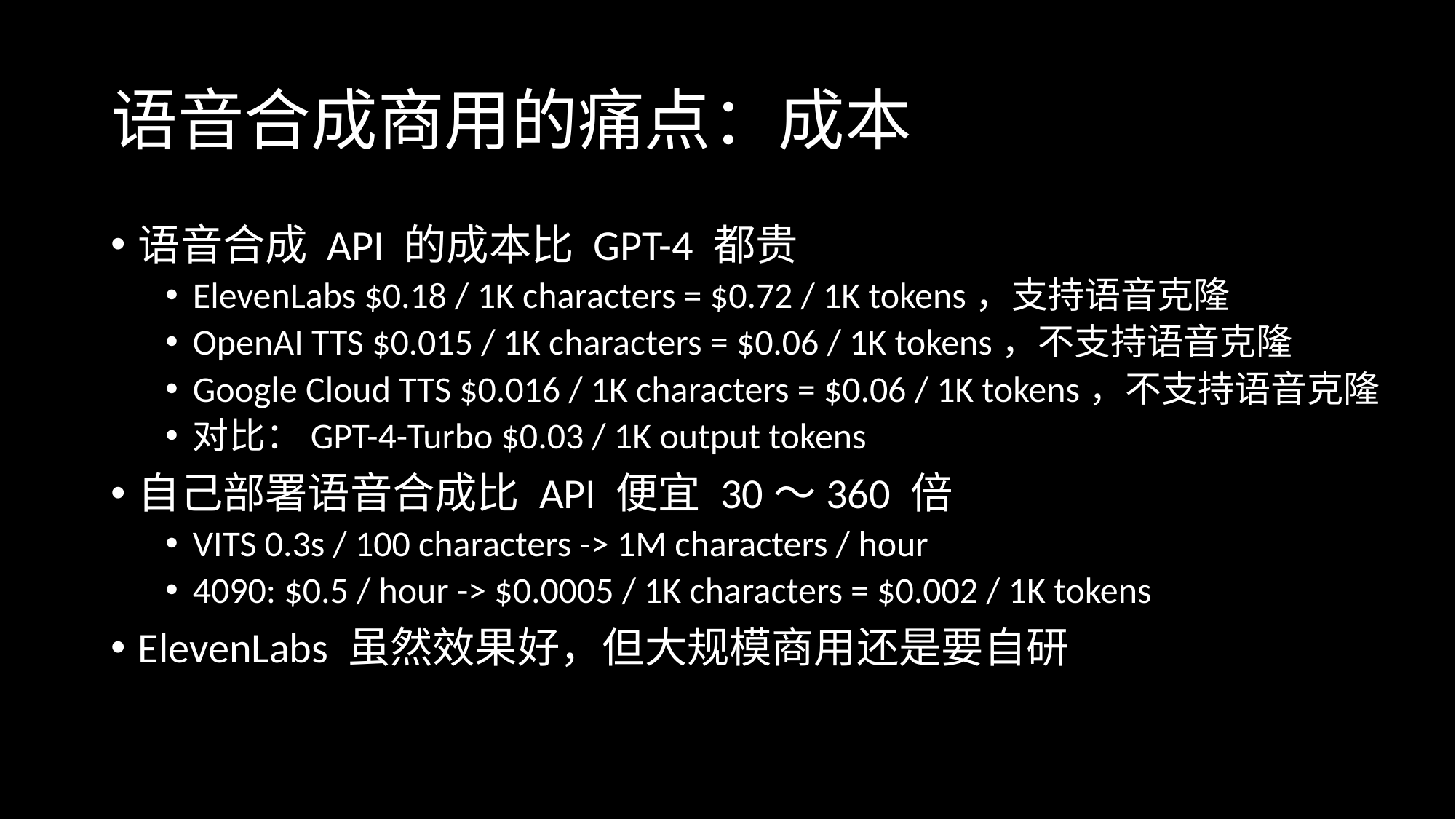

# 语音合成商用的痛点：成本
语音合成 API 的成本比 GPT-4 都贵
ElevenLabs $0.18 / 1K characters = $0.72 / 1K tokens，支持语音克隆
OpenAI TTS $0.015 / 1K characters = $0.06 / 1K tokens，不支持语音克隆
Google Cloud TTS $0.016 / 1K characters = $0.06 / 1K tokens，不支持语音克隆
对比：GPT-4-Turbo $0.03 / 1K output tokens
自己部署语音合成比 API 便宜 30～360 倍
VITS 0.3s / 100 characters -> 1M characters / hour
4090: $0.5 / hour -> $0.0005 / 1K characters = $0.002 / 1K tokens
ElevenLabs 虽然效果好，但大规模商用还是要自研